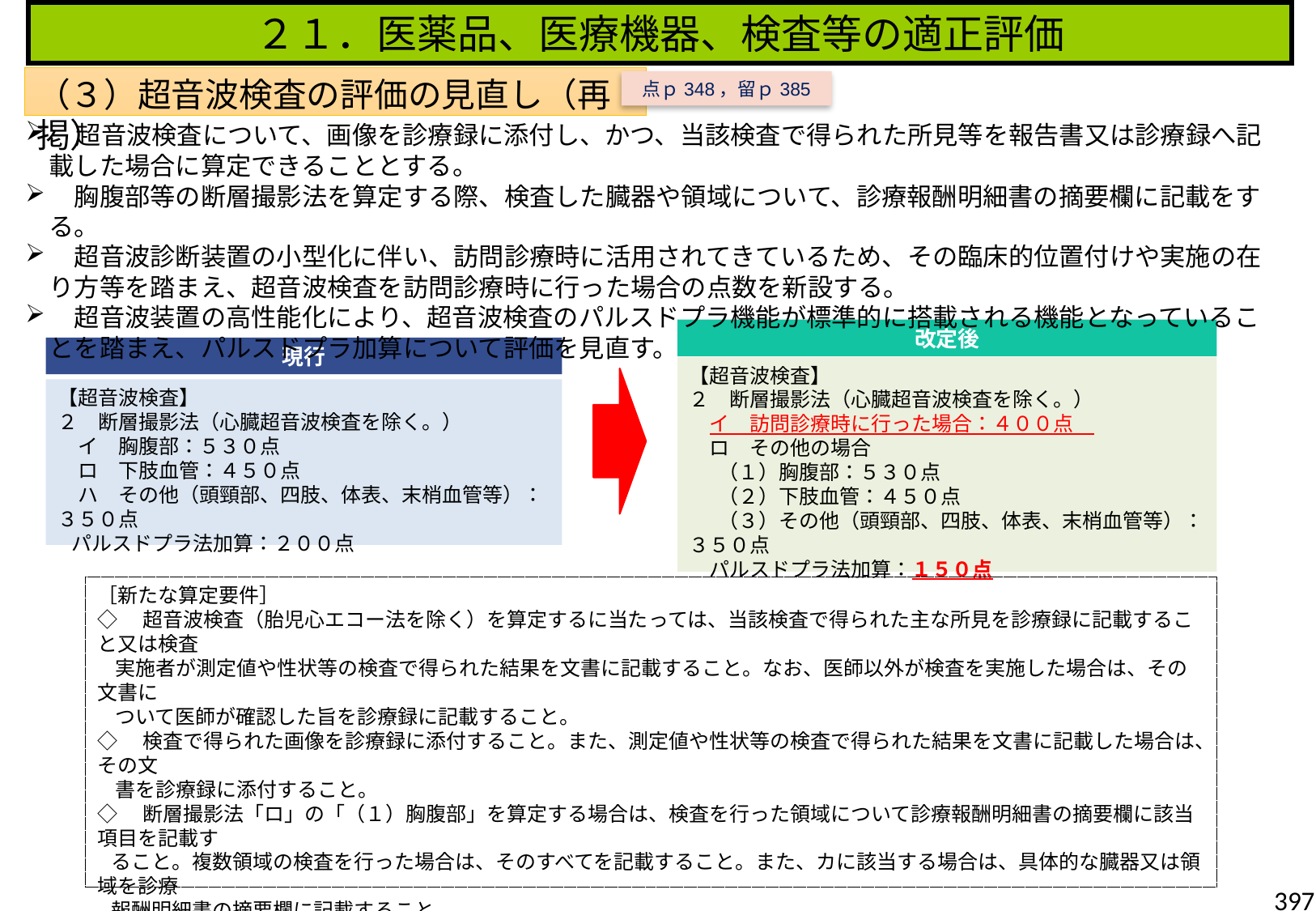

２１．医薬品、医療機器、検査等の適正評価
（３）超音波検査の評価の見直し（再掲）

点ｐ348，留ｐ385
　超音波検査について、画像を診療録に添付し、かつ、当該検査で得られた所見等を報告書又は診療録へ記載した場合に算定できることとする。
　胸腹部等の断層撮影法を算定する際、検査した臓器や領域について、診療報酬明細書の摘要欄に記載をする。
　超音波診断装置の小型化に伴い、訪問診療時に活用されてきているため、その臨床的位置付けや実施の在り方等を踏まえ、超音波検査を訪問診療時に行った場合の点数を新設する。
　超音波装置の高性能化により、超音波検査のパルスドプラ機能が標準的に搭載される機能となっていることを踏まえ、パルスドプラ加算について評価を見直す。
改定後
現行
【超音波検査】
２　断層撮影法（心臓超音波検査を除く。）
　イ　訪問診療時に行った場合：４００点
　ロ　その他の場合
　  （１）胸腹部：５３０点
　  （２）下肢血管：４５０点
　  （３）その他（頭頸部、四肢、体表、末梢血管等）：３５０点
　パルスドプラ法加算：１５０点

【超音波検査】
２　断層撮影法（心臓超音波検査を除く。）
　イ　胸腹部：５３０点
　ロ　下肢血管：４５０点
　ハ　その他（頭頸部、四肢、体表、末梢血管等）：３５０点
  パルスドプラ法加算：２００点
［新たな算定要件］
◇　超音波検査（胎児心エコー法を除く）を算定するに当たっては、当該検査で得られた主な所見を診療録に記載すること又は検査
   実施者が測定値や性状等の検査で得られた結果を文書に記載すること。なお、医師以外が検査を実施した場合は、その文書に
   ついて医師が確認した旨を診療録に記載すること。
◇　検査で得られた画像を診療録に添付すること。また、測定値や性状等の検査で得られた結果を文書に記載した場合は、その文
   書を診療録に添付すること。
◇　断層撮影法「ロ」の「（１）胸腹部」を算定する場合は、検査を行った領域について診療報酬明細書の摘要欄に該当項目を記載す
  ること。複数領域の検査を行った場合は、そのすべてを記載すること。また、カに該当する場合は、具体的な臓器又は領域を診療
  報酬明細書の摘要欄に記載すること。
　　ア　消化器領域（肝臓・胆囊・膵臓・脾臓・消化器） イ　腎・泌尿器領域（腎臓・膀胱・尿管・前立腺）
　　ウ　女性生殖器領域（卵巣・卵管・子宮） エ　血管領域（大動脈・大静脈等） オ　胸腔内・腹腔内の貯留物等
　　カ　その他
397